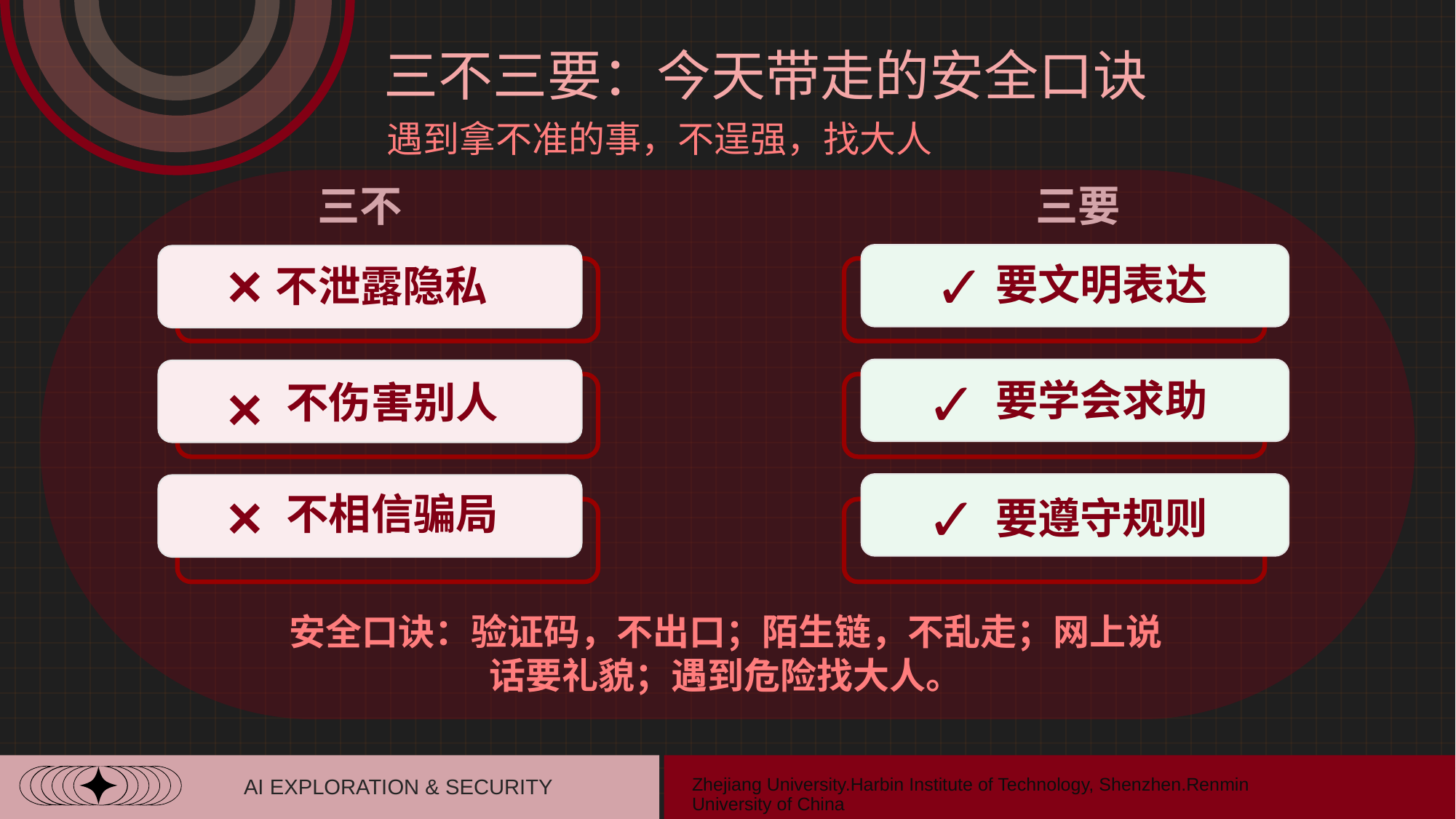

三不三要：今天带走的安全口诀
遇到拿不准的事，不逞强，找大人

三不
三要
×

✓

要文明表达
不泄露隐私

✓
×
要学会求助
不伤害别人

×

✓
不相信骗局
要遵守规则

安全口诀：验证码，不出口；陌生链，不乱走；网上说话要礼貌；遇到危险找大人。

AI EXPLORATION & SECURITY
Zhejiang University.Harbin Institute of Technology, Shenzhen.Renmin University of China